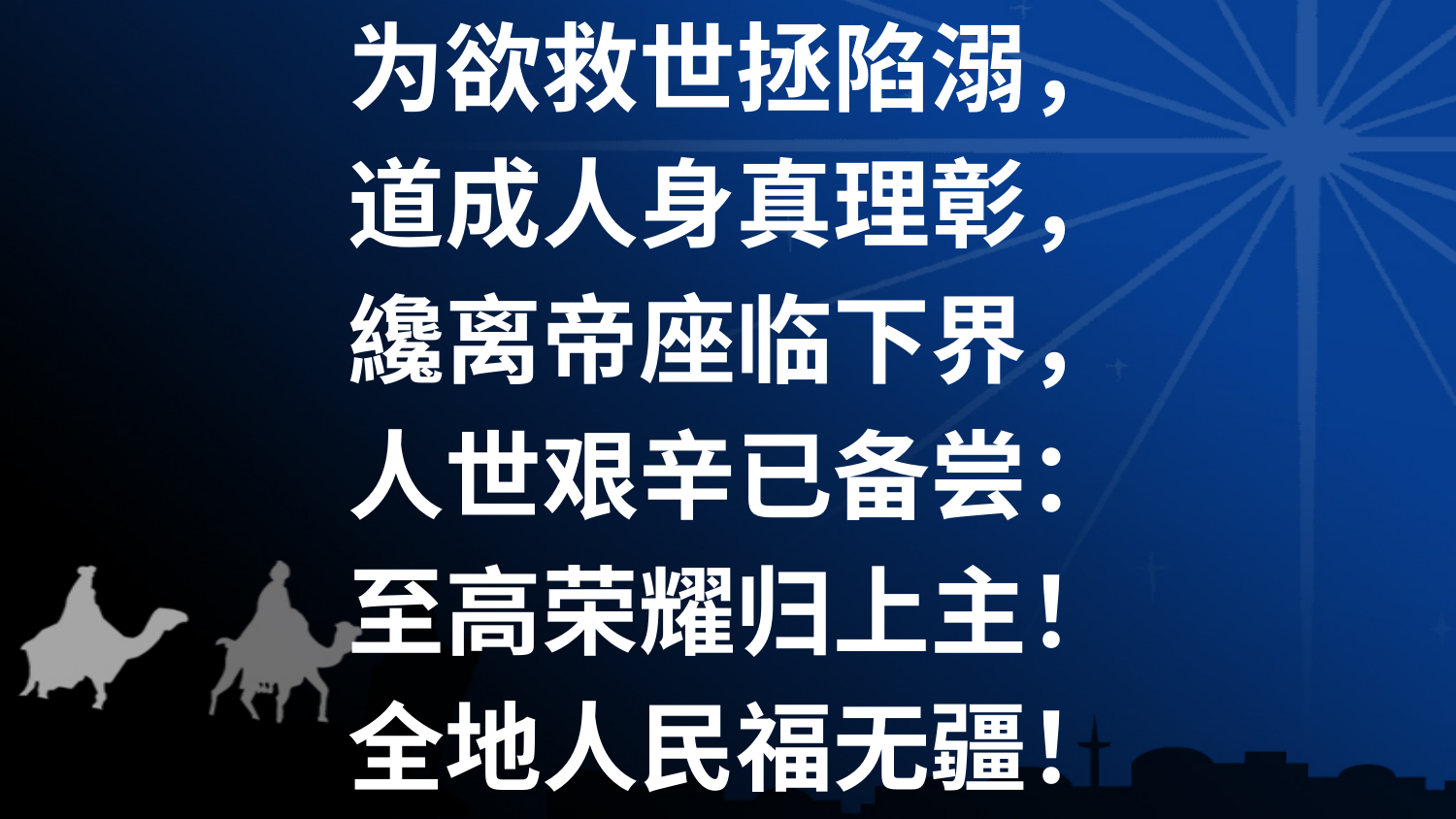

为欲救世拯陷溺，
道成人身真理彰，
纔离帝座临下界，
人世艰辛已备尝：
至高荣耀归上主！
全地人民福无疆！